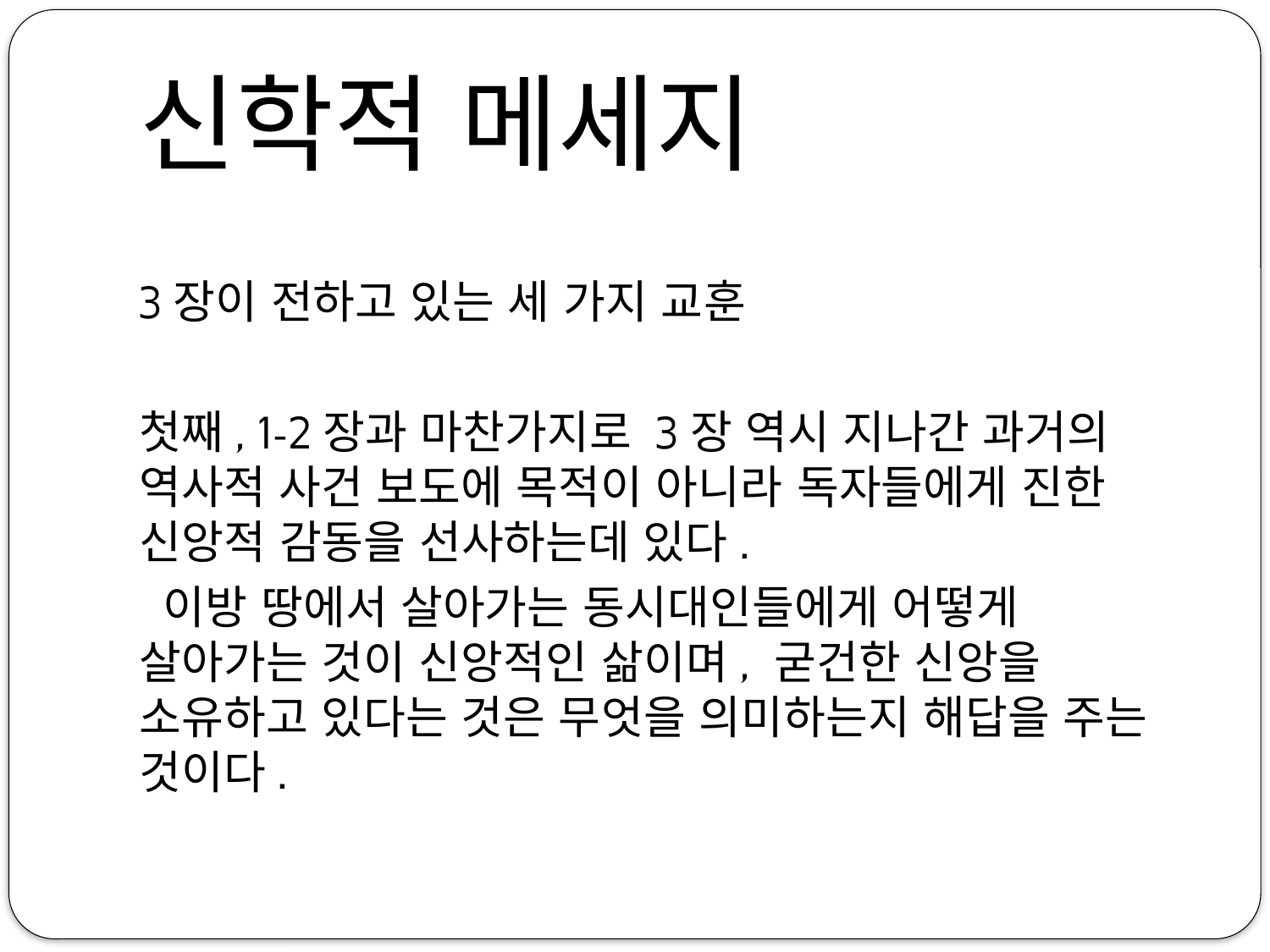

# 신학적 메세지

3장이 전하고 있는 세 가지 교훈

첫째, 1-2장과 마찬가지로 3장 역시 지나간 과거의 역사적 사건 보도에 목적이 아니라 독자들에게 진한 신앙적 감동을 선사하는데 있다.
 이방 땅에서 살아가는 동시대인들에게 어떻게 살아가는 것이 신앙적인 삶이며, 굳건한 신앙을 소유하고 있다는 것은 무엇을 의미하는지 해답을 주는 것이다.